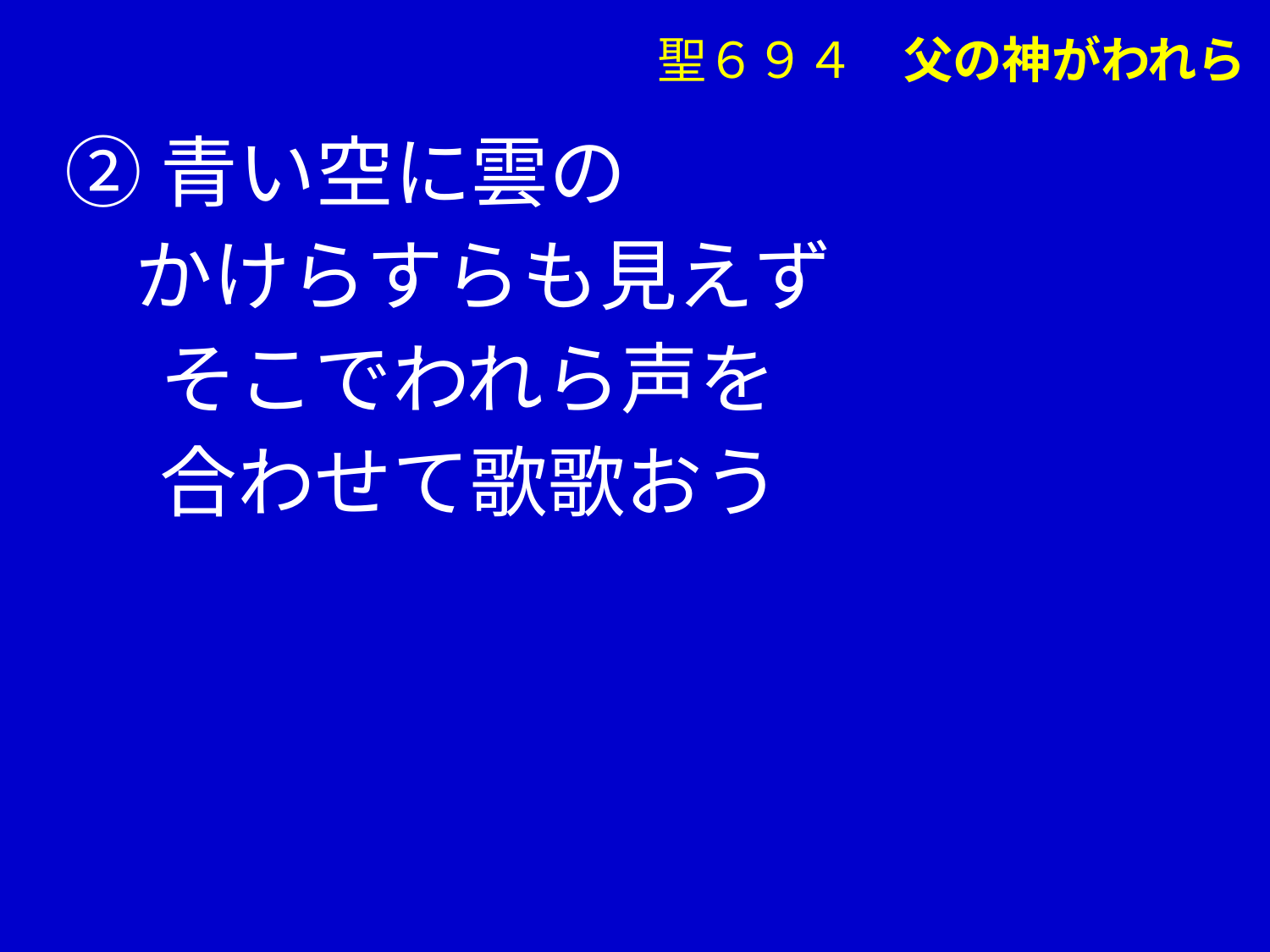

聖６９４　父の神がわれら
②青い空に雲の
   かけらすらも見えず
　 そこでわれら声を
　 合わせて歌歌おう